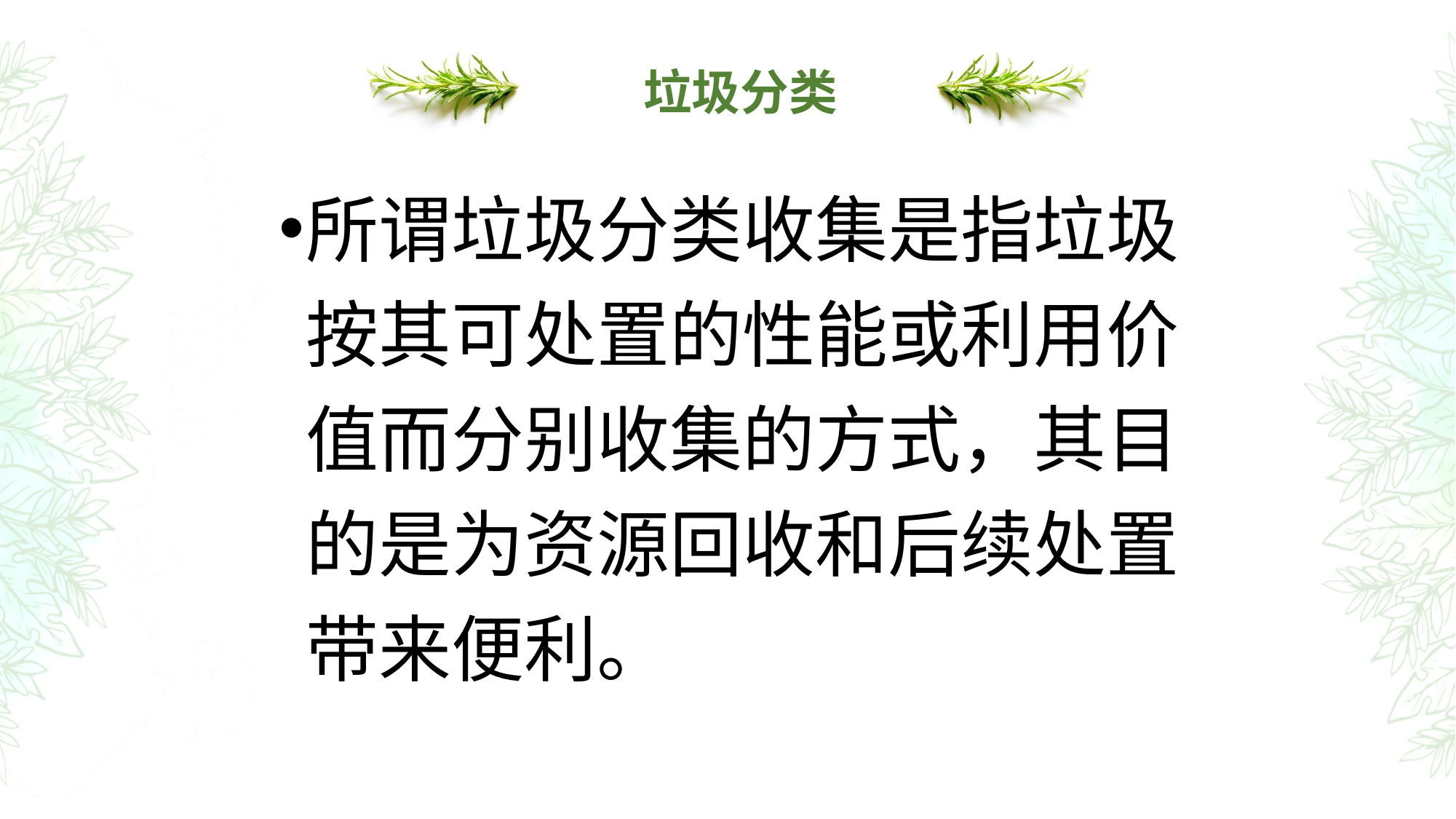

# 垃圾分类
所谓垃圾分类收集是指垃圾按其可处置的性能或利用价值而分别收集的方式，其目的是为资源回收和后续处置带来便利。